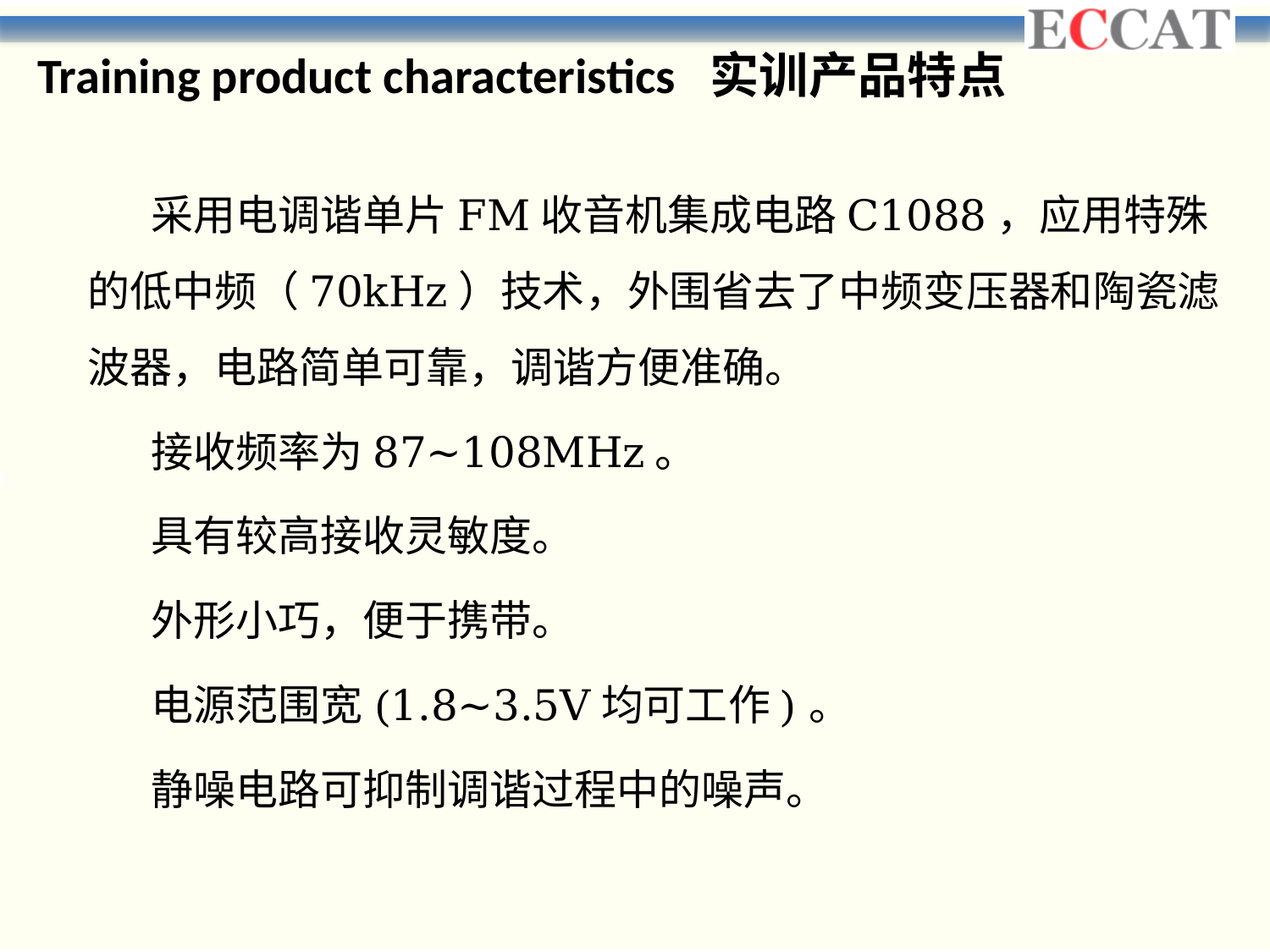

Training product characteristics  实训产品特点
采用电调谐单片FM收音机集成电路C1088，应用特殊的低中频（70kHz）技术，外围省去了中频变压器和陶瓷滤波器，电路简单可靠，调谐方便准确。
接收频率为87~108MHz。
具有较高接收灵敏度。
外形小巧，便于携带。
电源范围宽(1.8~3.5V均可工作)。
静噪电路可抑制调谐过程中的噪声。